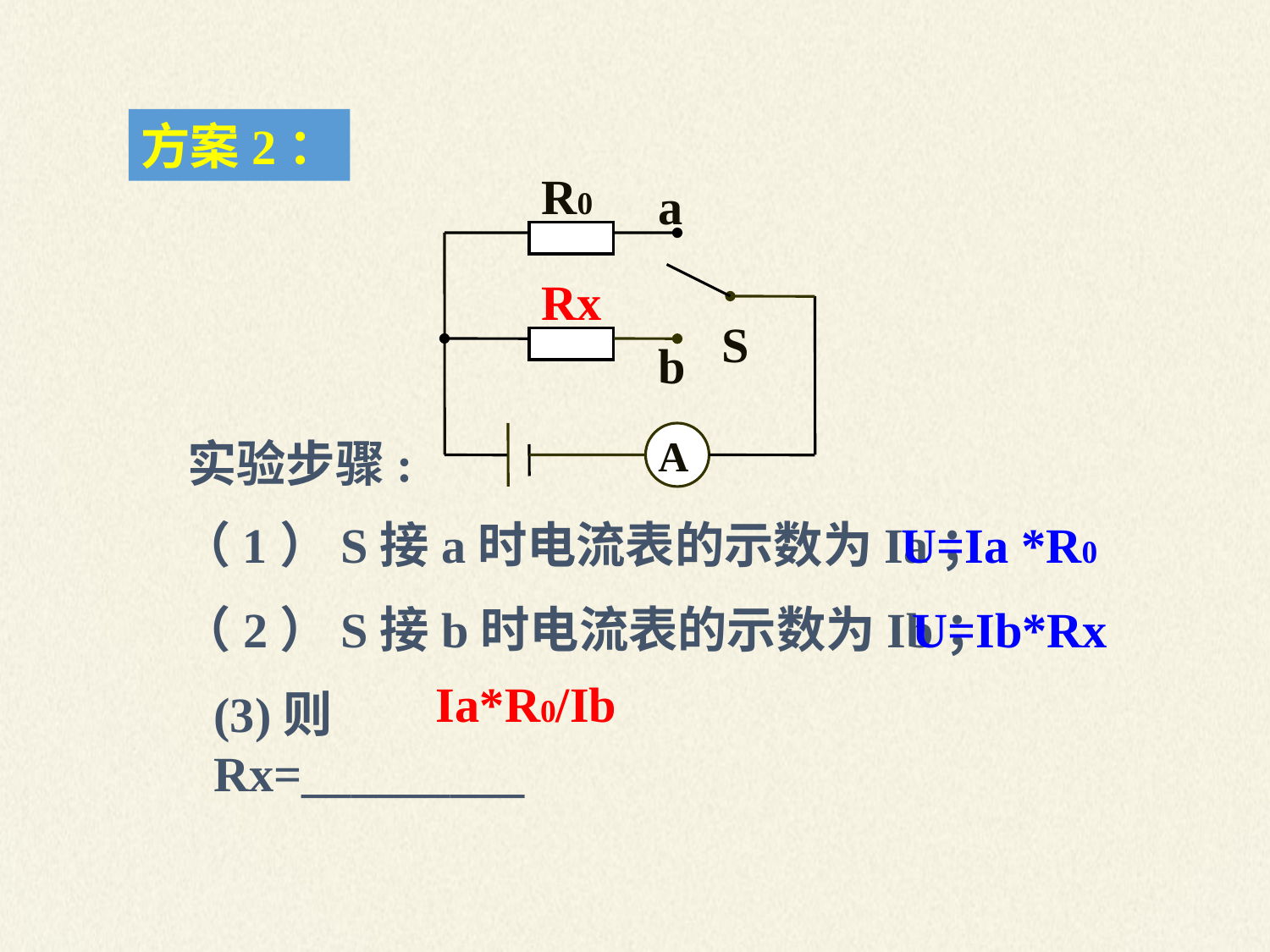

方案2：
R0
a

Rx

S

b

A
实验步骤:

（1）S接a时电流表的示数为Ia；
U=Ia *R0
（2）S接b时电流表的示数为Ib；
U=Ib*Rx

Ia*R0/Ib

(3)则Rx=_________